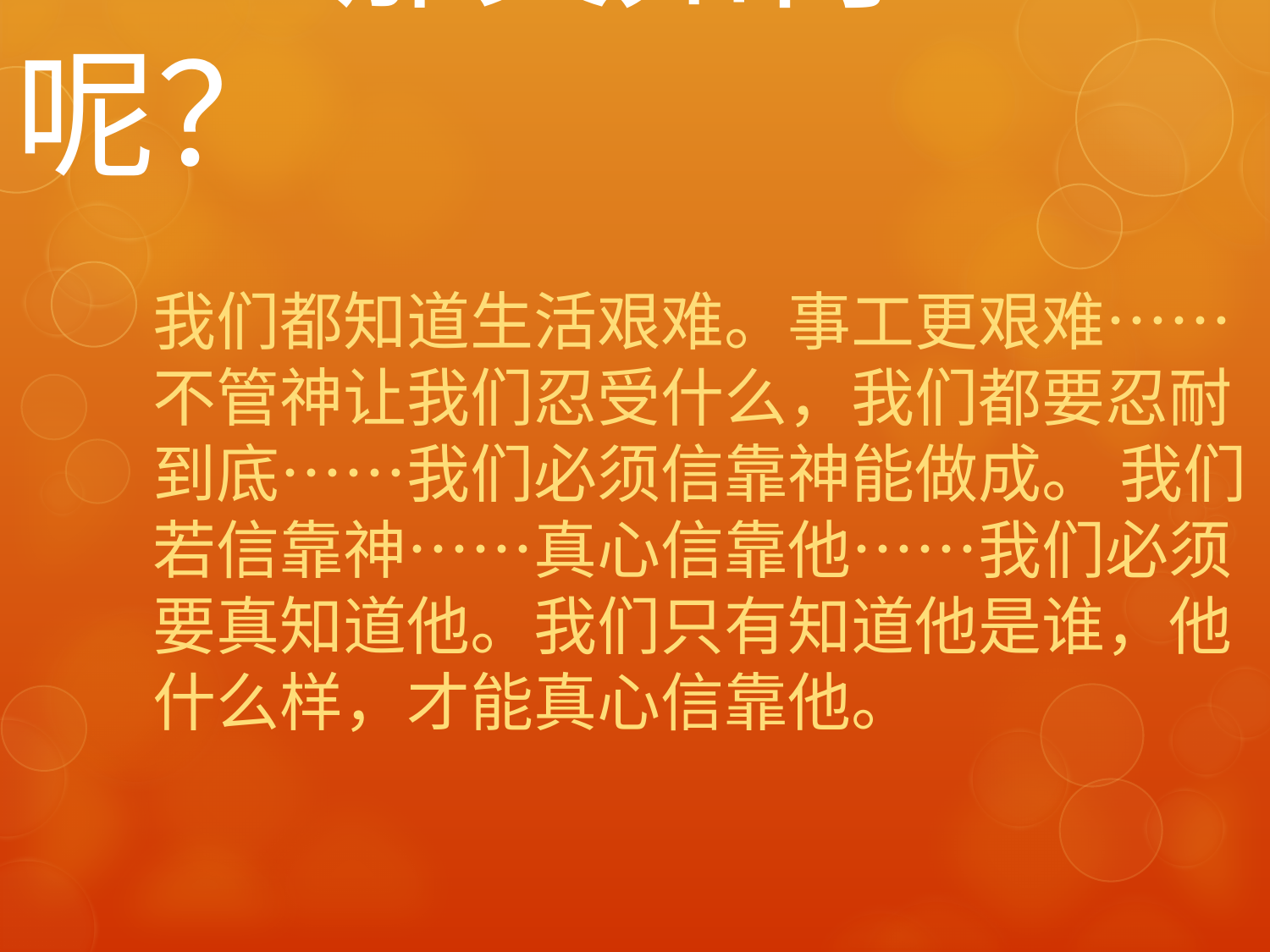

# ……那又如何呢？
我们都知道生活艰难。事工更艰难……不管神让我们忍受什么，我们都要忍耐到底……我们必须信靠神能做成。 我们若信靠神……真心信靠他……我们必须要真知道他。我们只有知道他是谁，他什么样，才能真心信靠他。